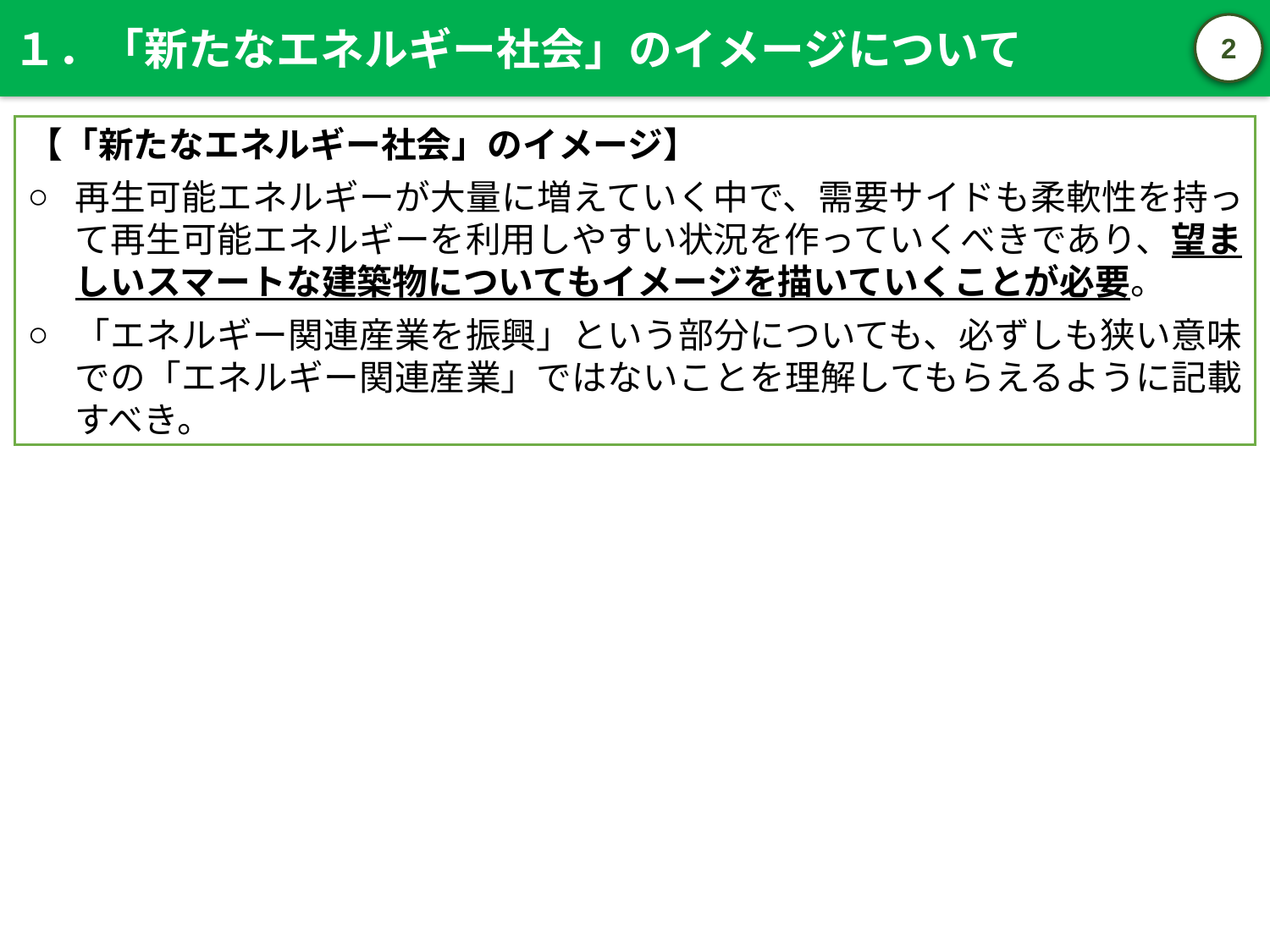

１．「新たなエネルギー社会」のイメージについて
2
【「新たなエネルギー社会」のイメージ】
再生可能エネルギーが大量に増えていく中で、需要サイドも柔軟性を持って再生可能エネルギーを利用しやすい状況を作っていくべきであり、望ましいスマートな建築物についてもイメージを描いていくことが必要。
「エネルギー関連産業を振興」という部分についても、必ずしも狭い意味での「エネルギー関連産業」ではないことを理解してもらえるように記載すべき。